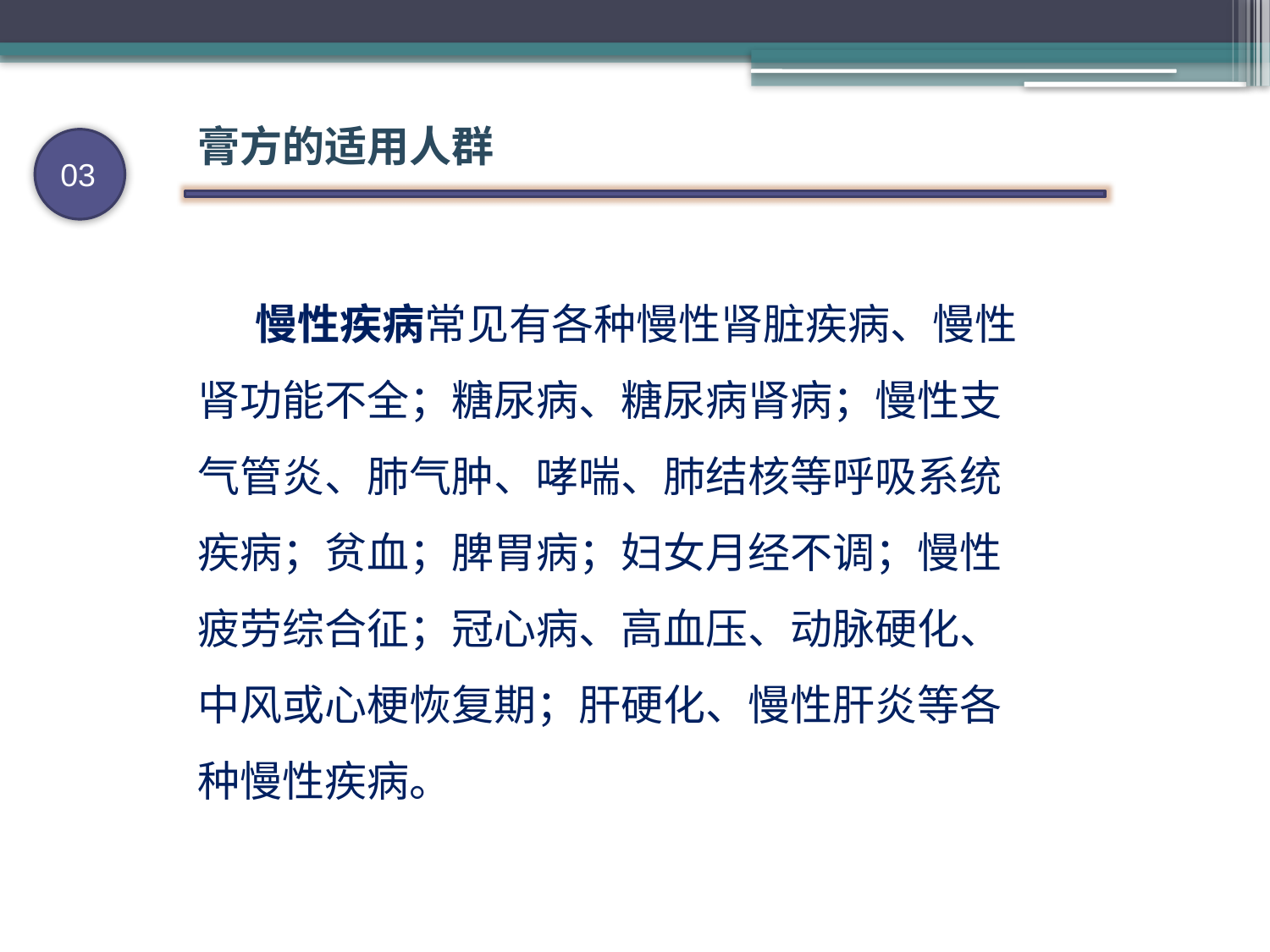

膏方的适用人群
03

     慢性疾病常见有各种慢性肾脏疾病、慢性肾功能不全；糖尿病、糖尿病肾病；慢性支气管炎、肺气肿、哮喘、肺结核等呼吸系统疾病；贫血；脾胃病；妇女月经不调；慢性疲劳综合征；冠心病、高血压、动脉硬化、中风或心梗恢复期；肝硬化、慢性肝炎等各种慢性疾病。